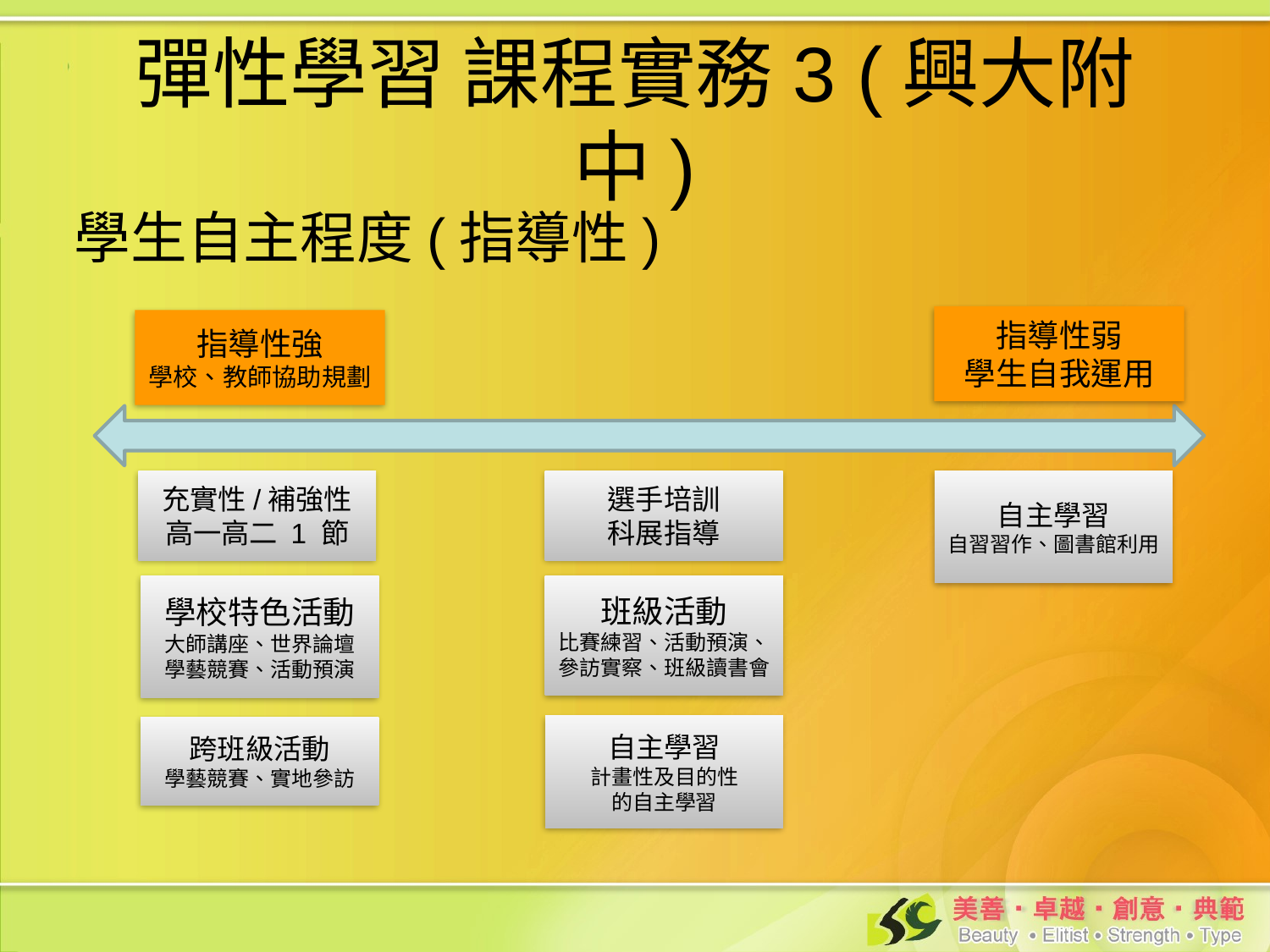

# 彈性學習 課程實務3 (興大附中)
學生自主程度(指導性)
指導性弱
學生自我運用
指導性強
學校、教師協助規劃

充實性/補強性
高一高二 1 節
選手培訓
科展指導
自主學習
自習習作、圖書館利用
學校特色活動
大師講座、世界論壇
學藝競賽、活動預演
班級活動
比賽練習、活動預演、參訪實察、班級讀書會
自主學習
計畫性及目的性
的自主學習
跨班級活動
學藝競賽、實地參訪